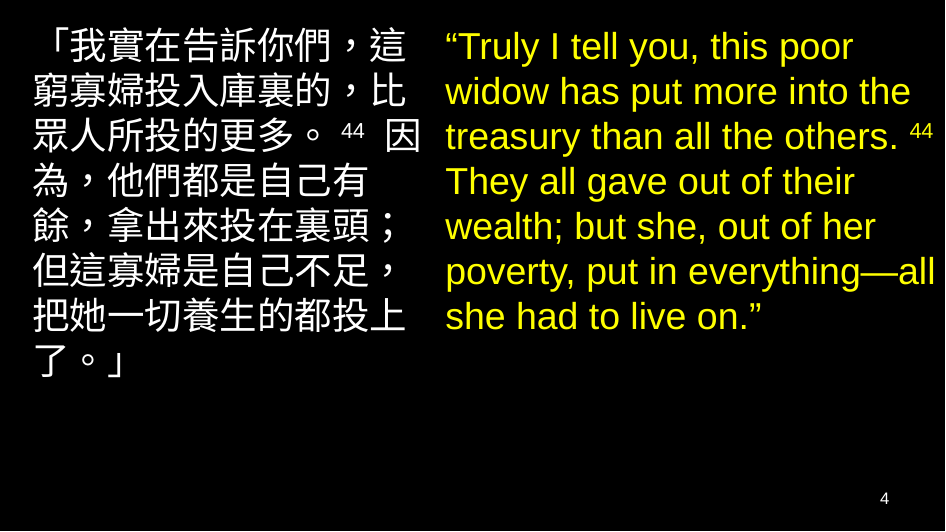

「我實在告訴你們，這窮寡婦投入庫裏的，比眾人所投的更多。44 因為，他們都是自己有餘，拿出來投在裏頭；但這寡婦是自己不足，把她一切養生的都投上了。」
“Truly I tell you, this poor widow has put more into the treasury than all the others. 44 They all gave out of their wealth; but she, out of her poverty, put in everything—all she had to live on.”
4